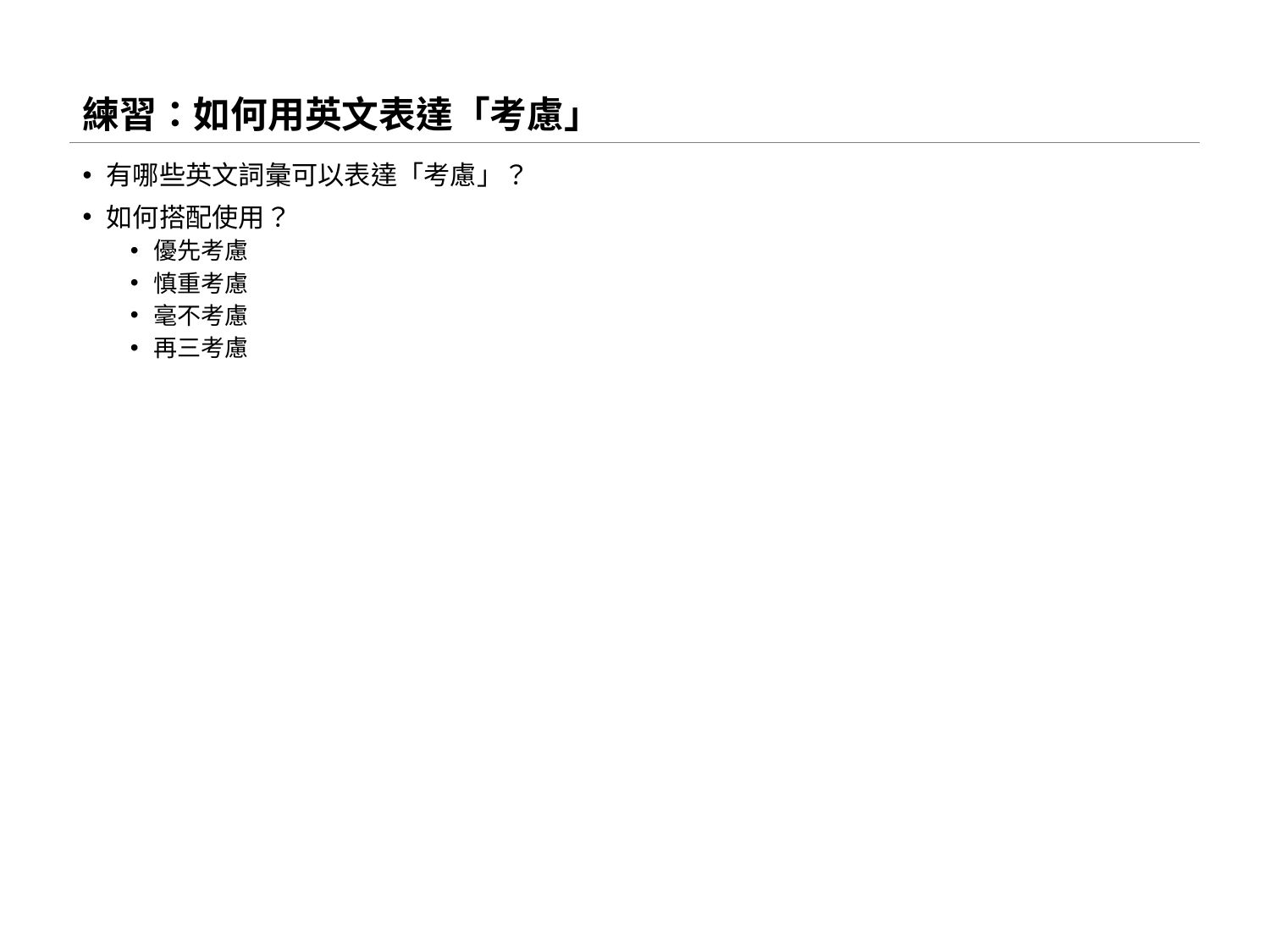

# 練習：如何用英文表達「考慮」
有哪些英文詞彙可以表達「考慮」？
如何搭配使用？
優先考慮
慎重考慮
毫不考慮
再三考慮